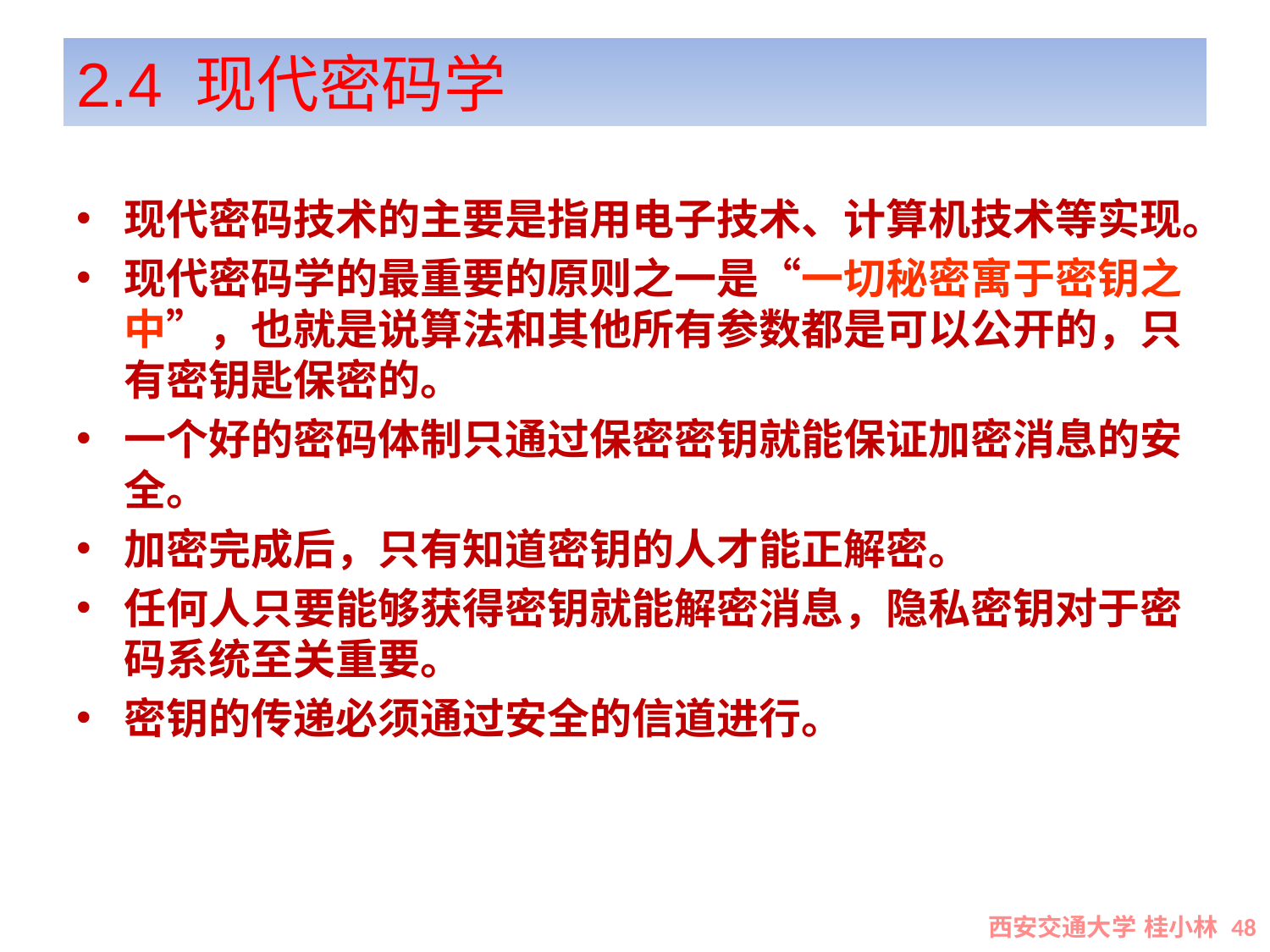

# 2.4 现代密码学
现代密码技术的主要是指用电子技术、计算机技术等实现。
现代密码学的最重要的原则之一是“一切秘密寓于密钥之中”，也就是说算法和其他所有参数都是可以公开的，只有密钥匙保密的。
一个好的密码体制只通过保密密钥就能保证加密消息的安全。
加密完成后，只有知道密钥的人才能正解密。
任何人只要能够获得密钥就能解密消息，隐私密钥对于密码系统至关重要。
密钥的传递必须通过安全的信道进行。
西安交通大学 桂小林 48